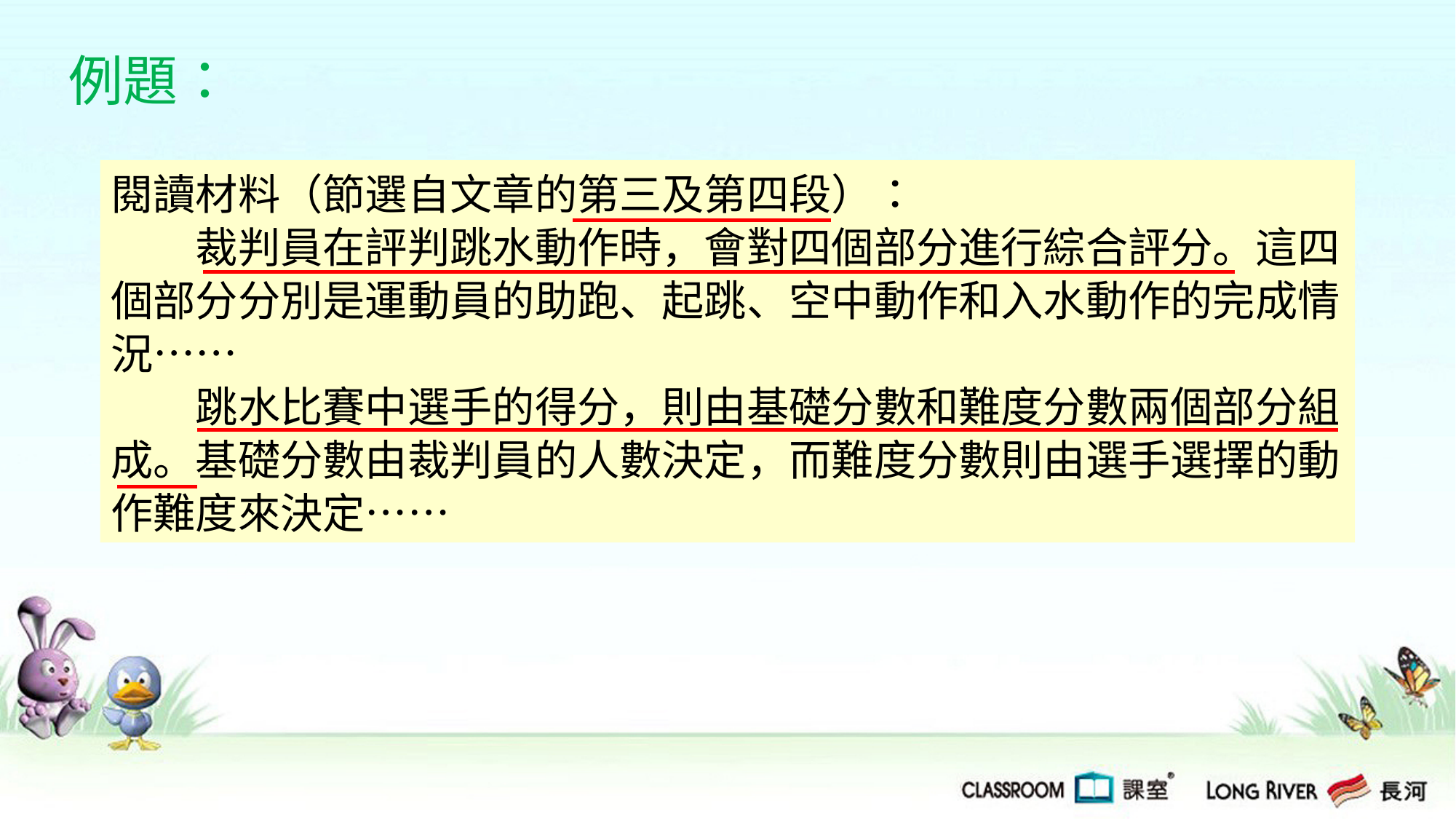

例題：
閱讀材料（節選自文章的第三及第四段）：
　　裁判員在評判跳水動作時，會對四個部分進行綜合評分。這四個部分分別是運動員的助跑、起跳、空中動作和入水動作的完成情況……
　　跳水比賽中選手的得分，則由基礎分數和難度分數兩個部分組成。基礎分數由裁判員的人數決定，而難度分數則由選手選擇的動作難度來決定……